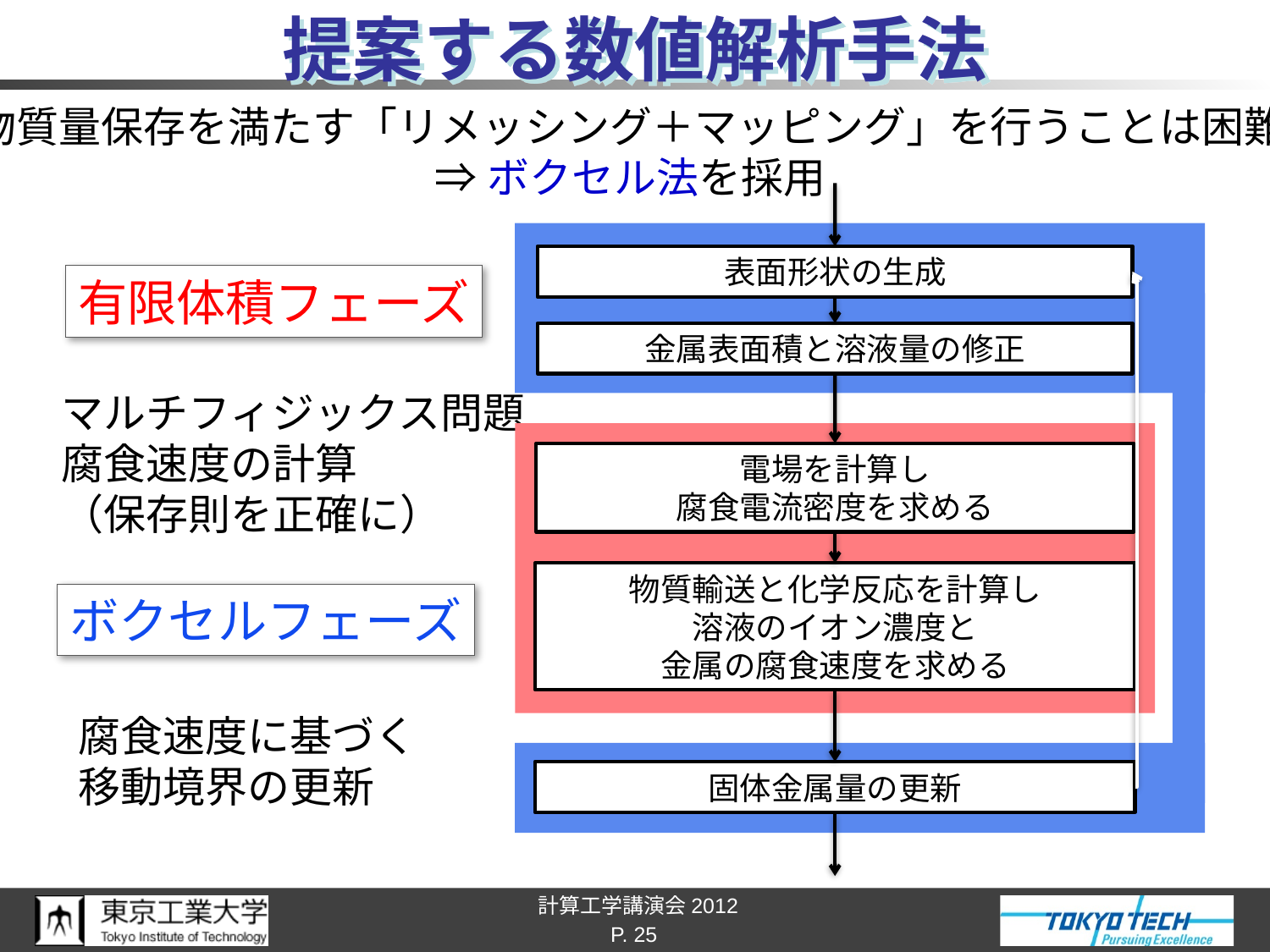

# 提案する数値解析手法
物質量保存を満たす「リメッシング＋マッピング」を行うことは困難
⇒ボクセル法を採用

表面形状の生成
金属表面積と溶液量の修正

電場を計算し
腐食電流密度を求める
物質輸送と化学反応を計算し
溶液のイオン濃度と
金属の腐食速度を求める
固体金属量の更新
有限体積フェーズ
マルチフィジックス問題
腐食速度の計算
（保存則を正確に）
ボクセルフェーズ
腐食速度に基づく
移動境界の更新
P. 25